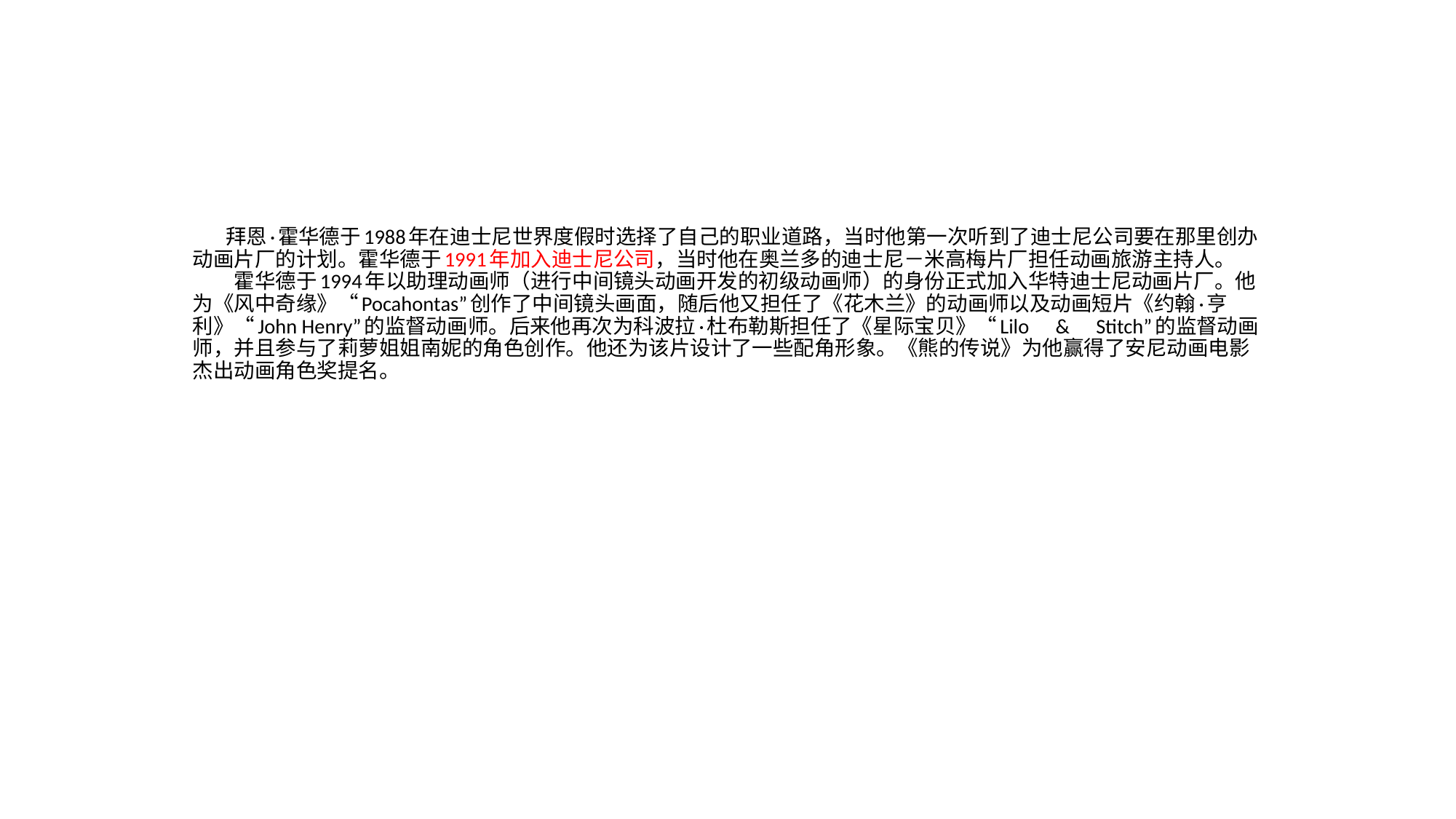

# 拜恩·霍华德于1988年在迪士尼世界度假时选择了自己的职业道路，当时他第一次听到了迪士尼公司要在那里创办动画片厂的计划。霍华德于1991年加入迪士尼公司，当时他在奥兰多的迪士尼－米高梅片厂担任动画旅游主持人。 　　霍华德于1994年以助理动画师（进行中间镜头动画开发的初级动画师）的身份正式加入华特迪士尼动画片厂。他为《风中奇缘》“Pocahontas”创作了中间镜头画面，随后他又担任了《花木兰》的动画师以及动画短片《约翰·亨利》“John Henry”的监督动画师。后来他再次为科波拉·杜布勒斯担任了《星际宝贝》“Lilo　&　Stitch”的监督动画师，并且参与了莉萝姐姐南妮的角色创作。他还为该片设计了一些配角形象。《熊的传说》为他赢得了安尼动画电影杰出动画角色奖提名。